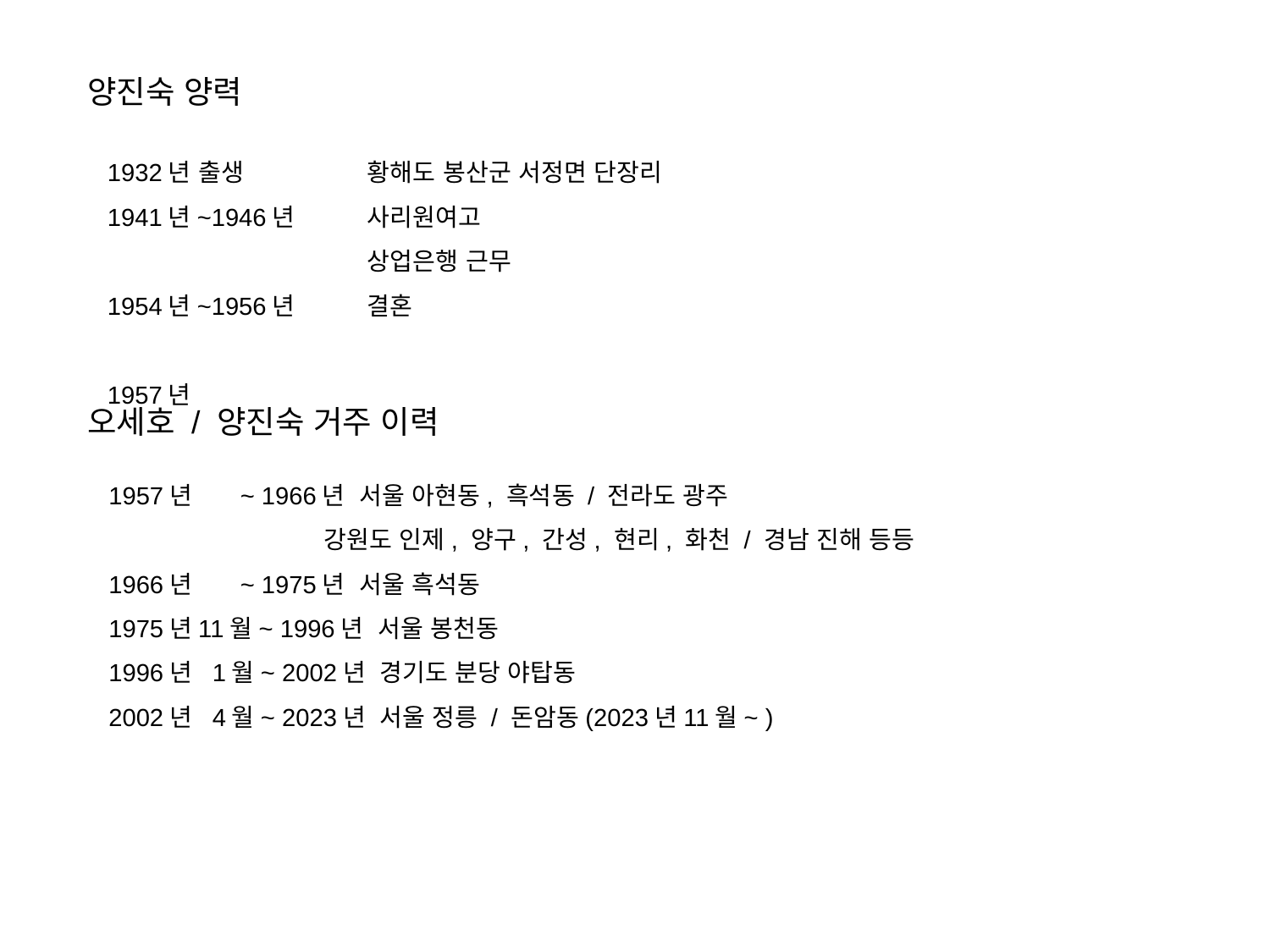

양진숙 양력
1932년 출생
1941년~1946년
1954년~1956년
1957년
황해도 봉산군 서정면 단장리
사리원여고
상업은행 근무
결혼
오세호 / 양진숙 거주 이력
1957년      ~ 1966년  서울 아현동, 흑석동 / 전라도 광주
                              강원도 인제, 양구, 간성, 현리, 화천 / 경남 진해 등등
1966년      ~ 1975년  서울 흑석동
1975년11월~ 1996년  서울 봉천동
1996년  1월~ 2002년  경기도 분당 야탑동
2002년  4월~ 2023년  서울 정릉 / 돈암동(2023년11월~ )